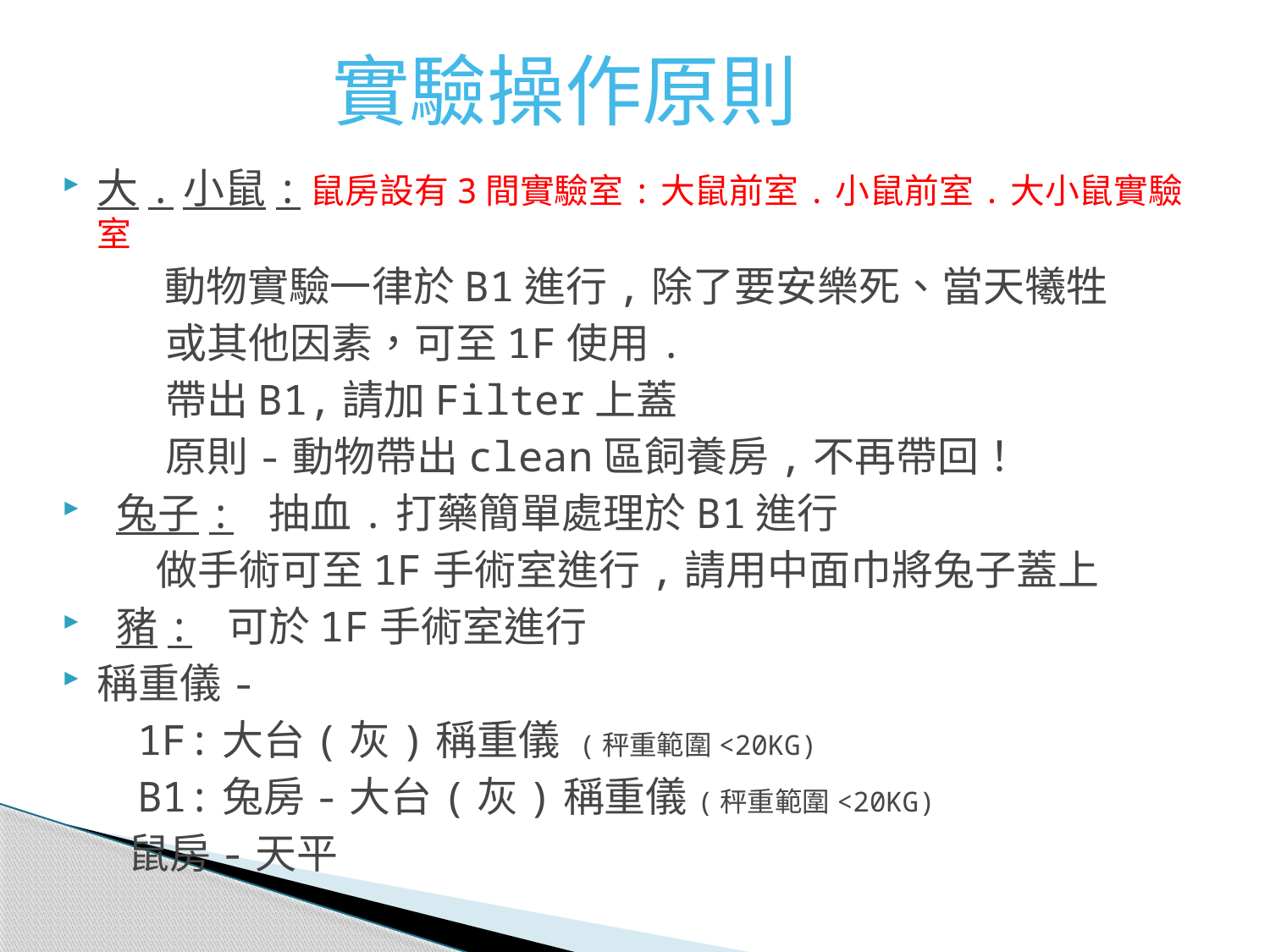

實驗操作原則
大.小鼠:鼠房設有3間實驗室:大鼠前室.小鼠前室.大小鼠實驗室
            動物實驗一律於B1進行,除了要安樂死、當天犧牲
          或其他因素，可至1F使用.
          帶出B1,請加Filter上蓋
          原則-動物帶出clean區飼養房,不再帶回！
 兔子: 抽血.打藥簡單處理於B1進行
         做手術可至1F手術室進行,請用中面巾將兔子蓋上
 豬: 可於1F手術室進行
稱重儀-
   1F:大台(灰)稱重儀 (秤重範圍<20KG)
   B1:兔房-大台(灰)稱重儀(秤重範圍<20KG)
      鼠房-天平